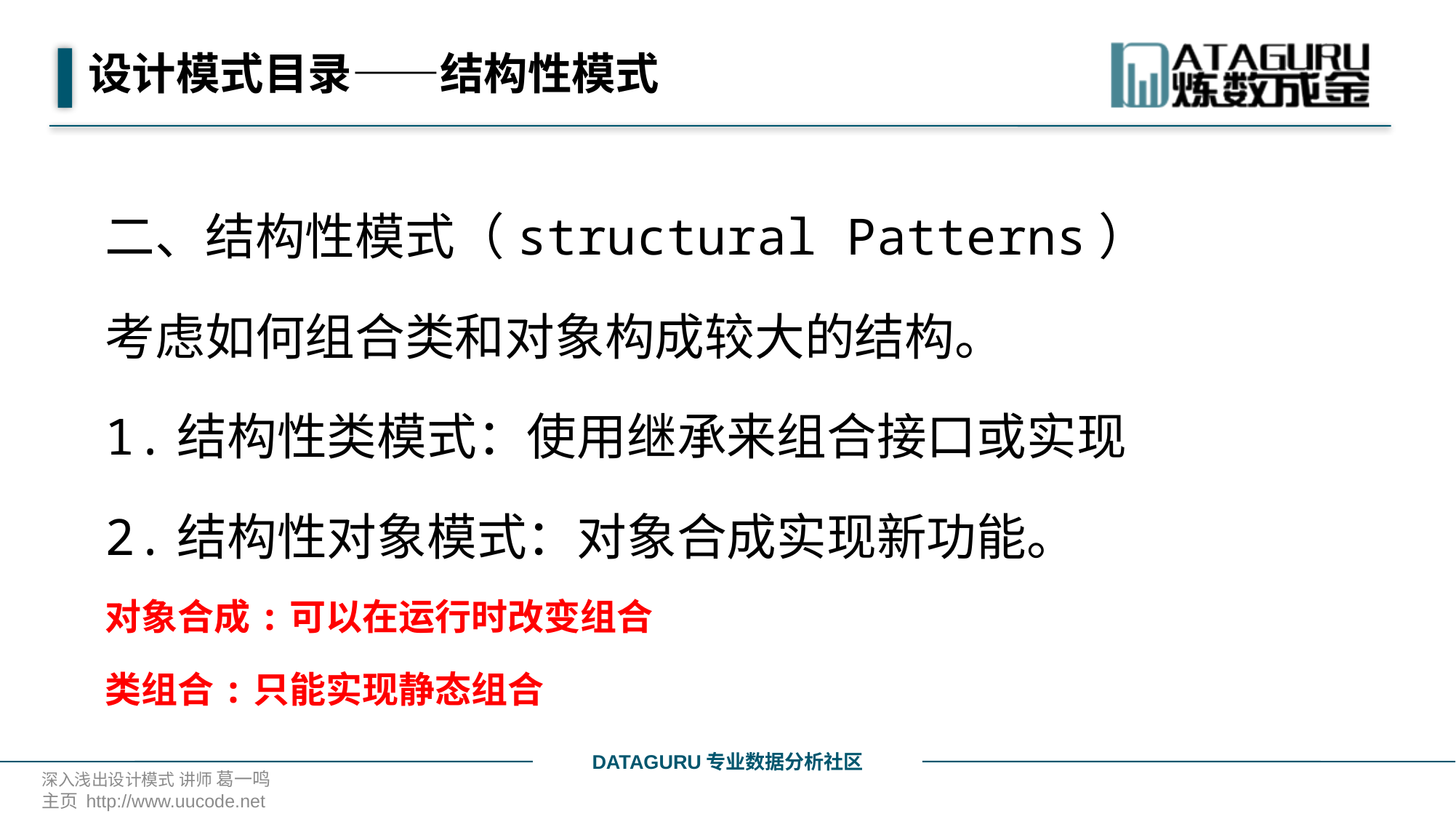

# 设计模式目录——结构性模式
二、结构性模式（structural Patterns）
考虑如何组合类和对象构成较大的结构。
1.结构性类模式：使用继承来组合接口或实现
2.结构性对象模式：对象合成实现新功能。
对象合成:可以在运行时改变组合
类组合:只能实现静态组合